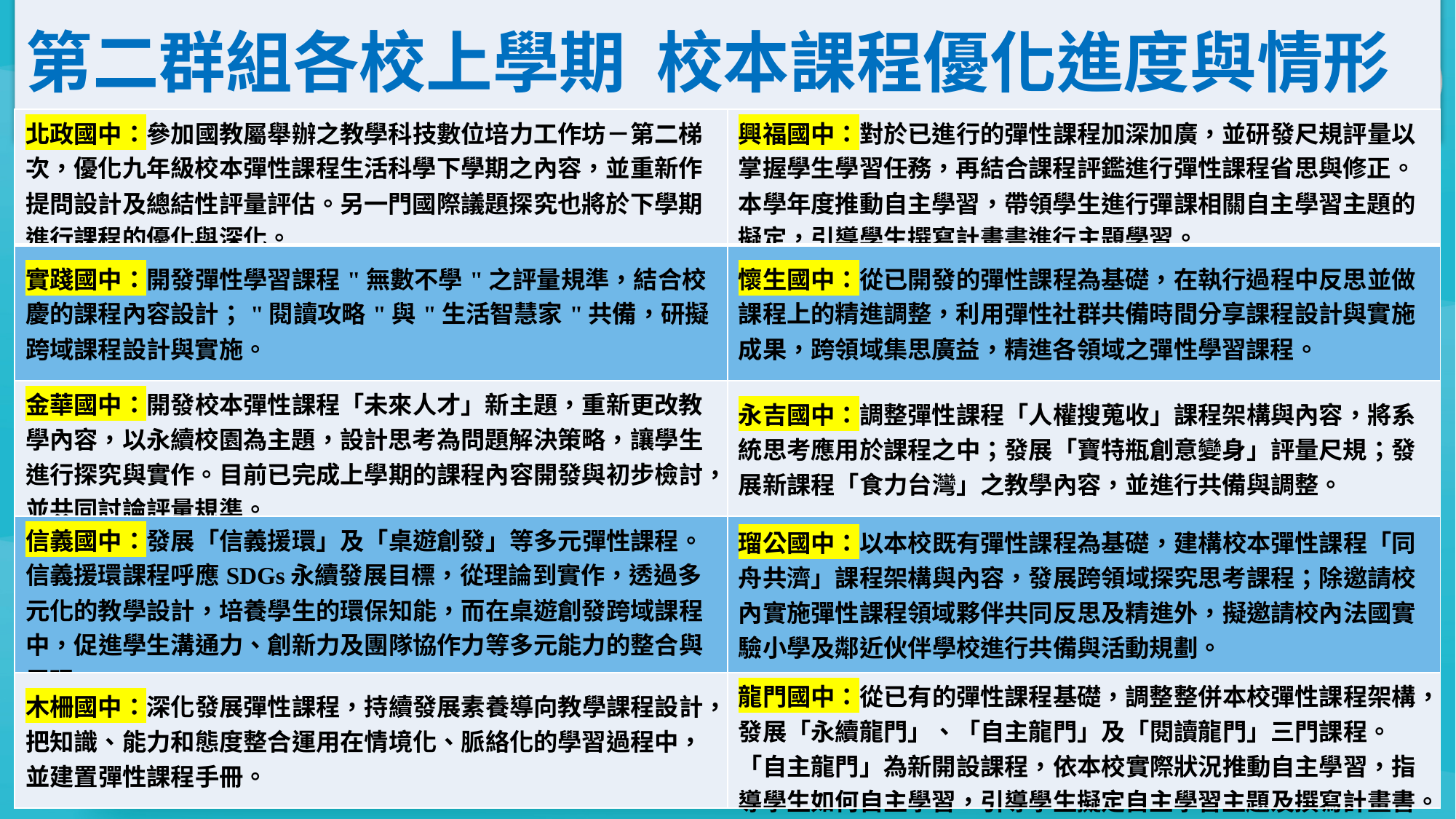

# 第二群組各校上學期  校本課程優化進度與情形
| 北政國中：參加國教屬舉辦之教學科技數位培力工作坊－第二梯次，優化九年級校本彈性課程生活科學下學期之內容，並重新作提問設計及總結性評量評估。另一門國際議題探究也將於下學期進行課程的優化與深化。 | 興福國中：對於已進行的彈性課程加深加廣，並研發尺規評量以掌握學生學習任務，再結合課程評鑑進行彈性課程省思與修正。本學年度推動自主學習，帶領學生進行彈課相關自主學習主題的擬定，引導學生撰寫計畫書進行主題學習。 |
| --- | --- |
| 實踐國中：開發彈性學習課程"無數不學"之評量規準，結合校慶的課程內容設計；"閱讀攻略"與"生活智慧家"共備，研擬跨域課程設計與實施。 | 懷生國中：從已開發的彈性課程為基礎，在執行過程中反思並做課程上的精進調整，利用彈性社群共備時間分享課程設計與實施成果，跨領域集思廣益，精進各領域之彈性學習課程。 |
| 金華國中：開發校本彈性課程「未來人才」新主題，重新更改教學內容，以永續校園為主題，設計思考為問題解決策略，讓學生進行探究與實作。目前已完成上學期的課程內容開發與初步檢討，並共同討論評量規準。 | 永吉國中：調整彈性課程「人權搜蒐收」課程架構與內容，將系統思考應用於課程之中；發展「寶特瓶創意變身」評量尺規；發展新課程「食力台灣」之教學內容，並進行共備與調整。 |
| 信義國中：發展「信義援環」及「桌遊創發」等多元彈性課程。信義援環課程呼應SDGs永續發展目標，從理論到實作，透過多元化的教學設計，培養學生的環保知能，而在桌遊創發跨域課程中，促進學生溝通力、創新力及團隊協作力等多元能力的整合與展現。 | 瑠公國中：以本校既有彈性課程為基礎，建構校本彈性課程「同舟共濟」課程架構與內容，發展跨領域探究思考課程；除邀請校內實施彈性課程領域夥伴共同反思及精進外，擬邀請校內法國實驗小學及鄰近伙伴學校進行共備與活動規劃。 |
| 木柵國中：深化發展彈性課程，持續發展素養導向教學課程設計，把知識、能力和態度整合運用在情境化、脈絡化的學習過程中，並建置彈性課程手冊。 | 龍門國中：從已有的彈性課程基礎，調整整併本校彈性課程架構，發展「永續龍門」、「自主龍門」及「閱讀龍門」三門課程。「自主龍門」為新開設課程，依本校實際狀況推動自主學習，指導學生如何自主學習，引導學生擬定自主學習主題及撰寫計畫書。 |